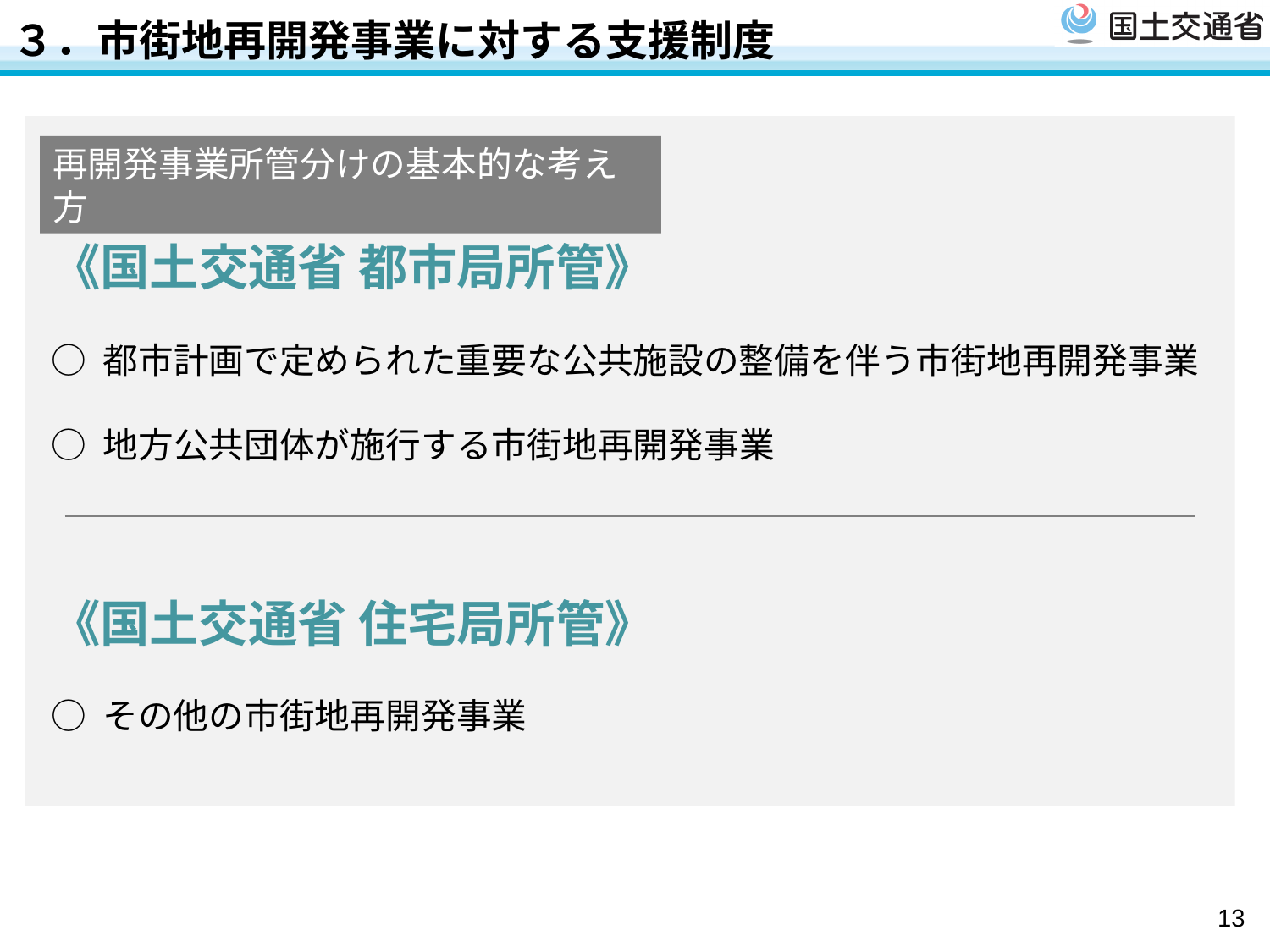

３．市街地再開発事業に対する支援制度

再開発事業所管分けの基本的な考え方
《国土交通省 都市局所管》

○ 都市計画で定められた重要な公共施設の整備を伴う市街地再開発事業

○ 地方公共団体が施行する市街地再開発事業

《国土交通省 住宅局所管》

○ その他の市街地再開発事業

13